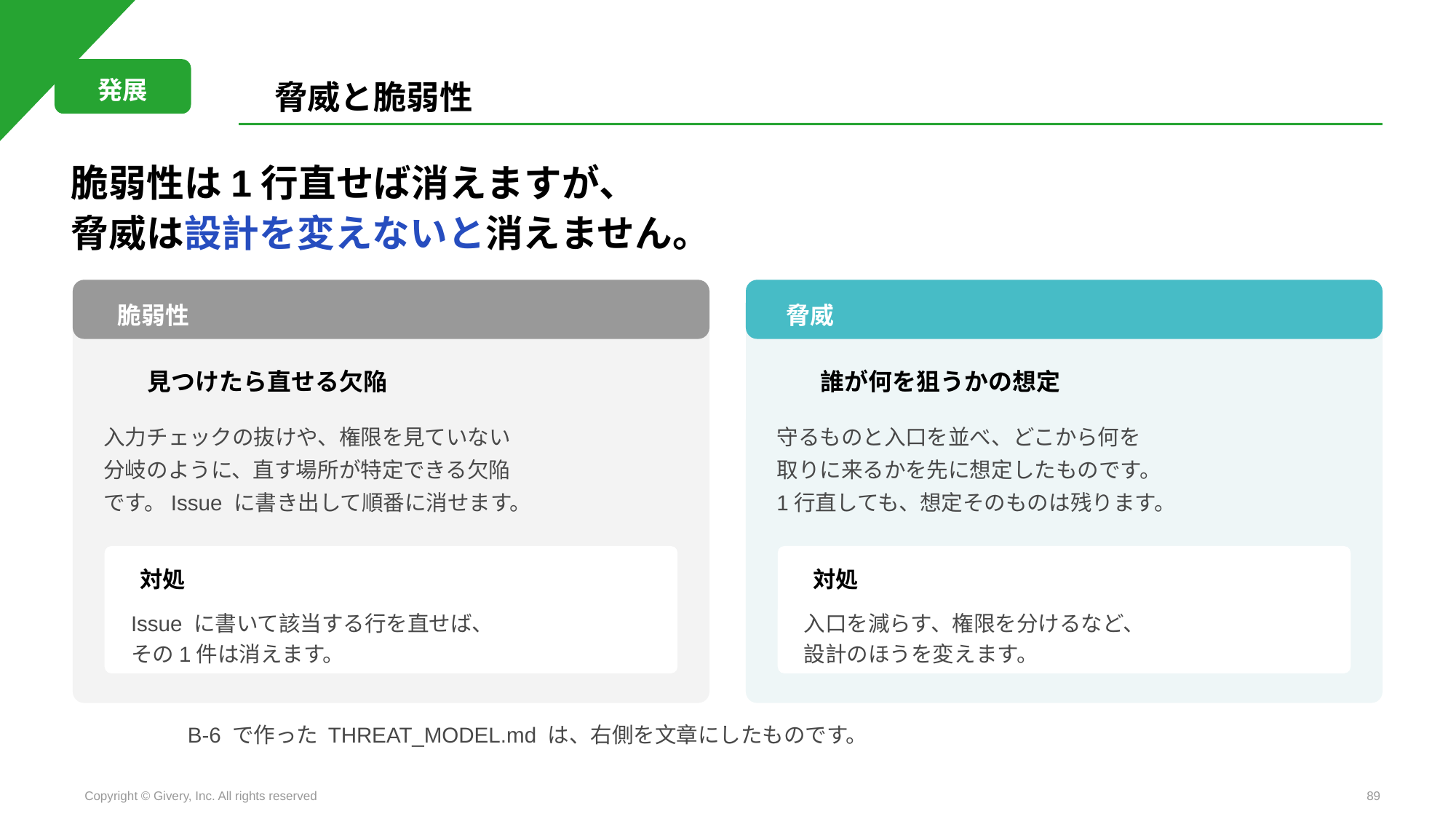

発展
脅威と脆弱性

脆弱性は1行直せば消えますが、
脅威は設計を変えないと消えません。

脆弱性
脅威
見つけたら直せる欠陥
誰が何を狙うかの想定
入力チェックの抜けや、権限を見ていない
分岐のように、直す場所が特定できる欠陥
です。Issue に書き出して順番に消せます。
守るものと入口を並べ、どこから何を
取りに来るかを先に想定したものです。
1行直しても、想定そのものは残ります。

対処
対処
Issue に書いて該当する行を直せば、
その1件は消えます。
入口を減らす、権限を分けるなど、
設計のほうを変えます。
B-6 で作った THREAT_MODEL.md は、右側を文章にしたものです。
Copyright © Givery, Inc. All rights reserved
89